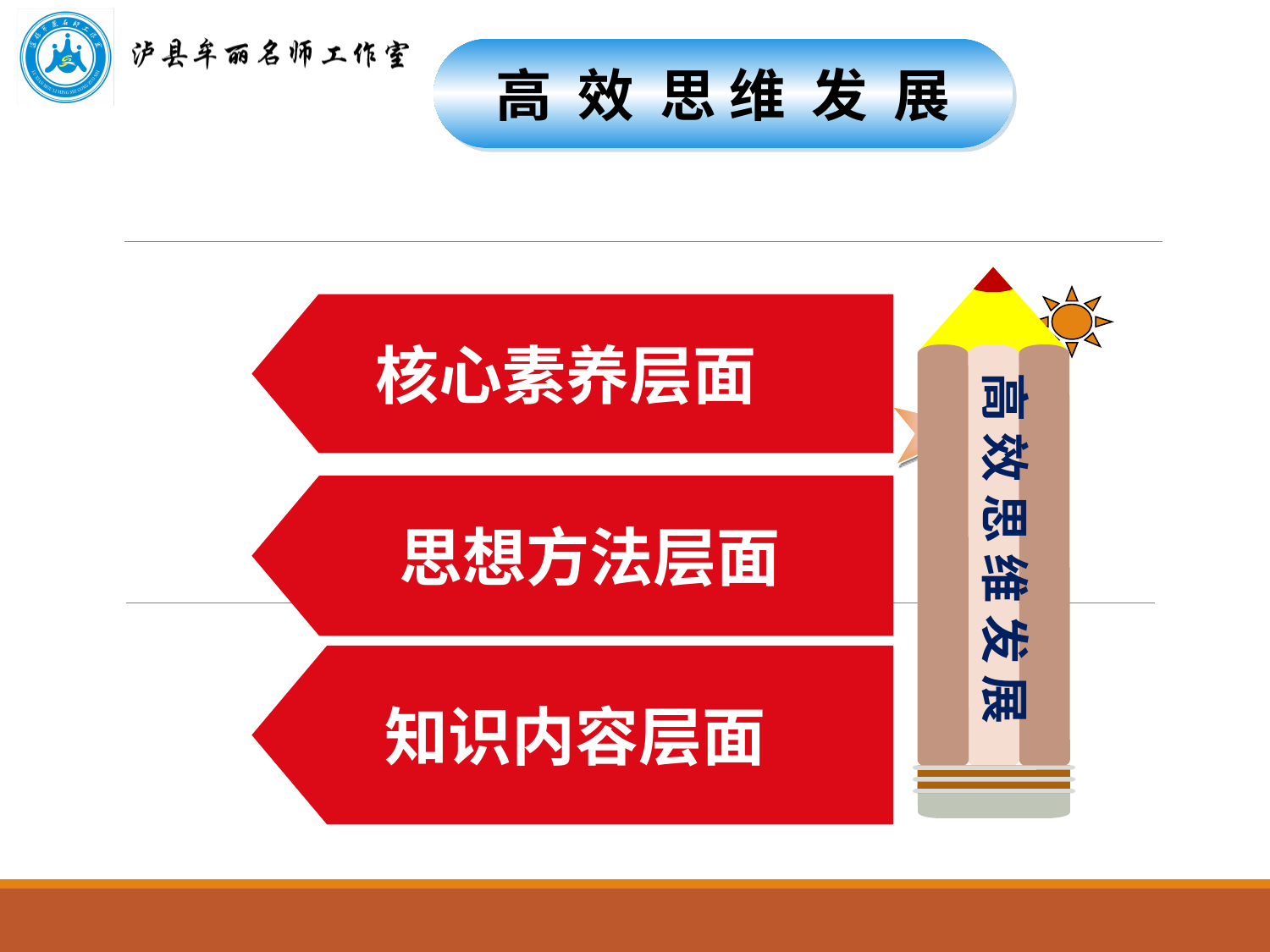

高  效  思 维  发  展

         核心素养层面
高 效 思 维 发 展
思想方法层面
         知识内容层面